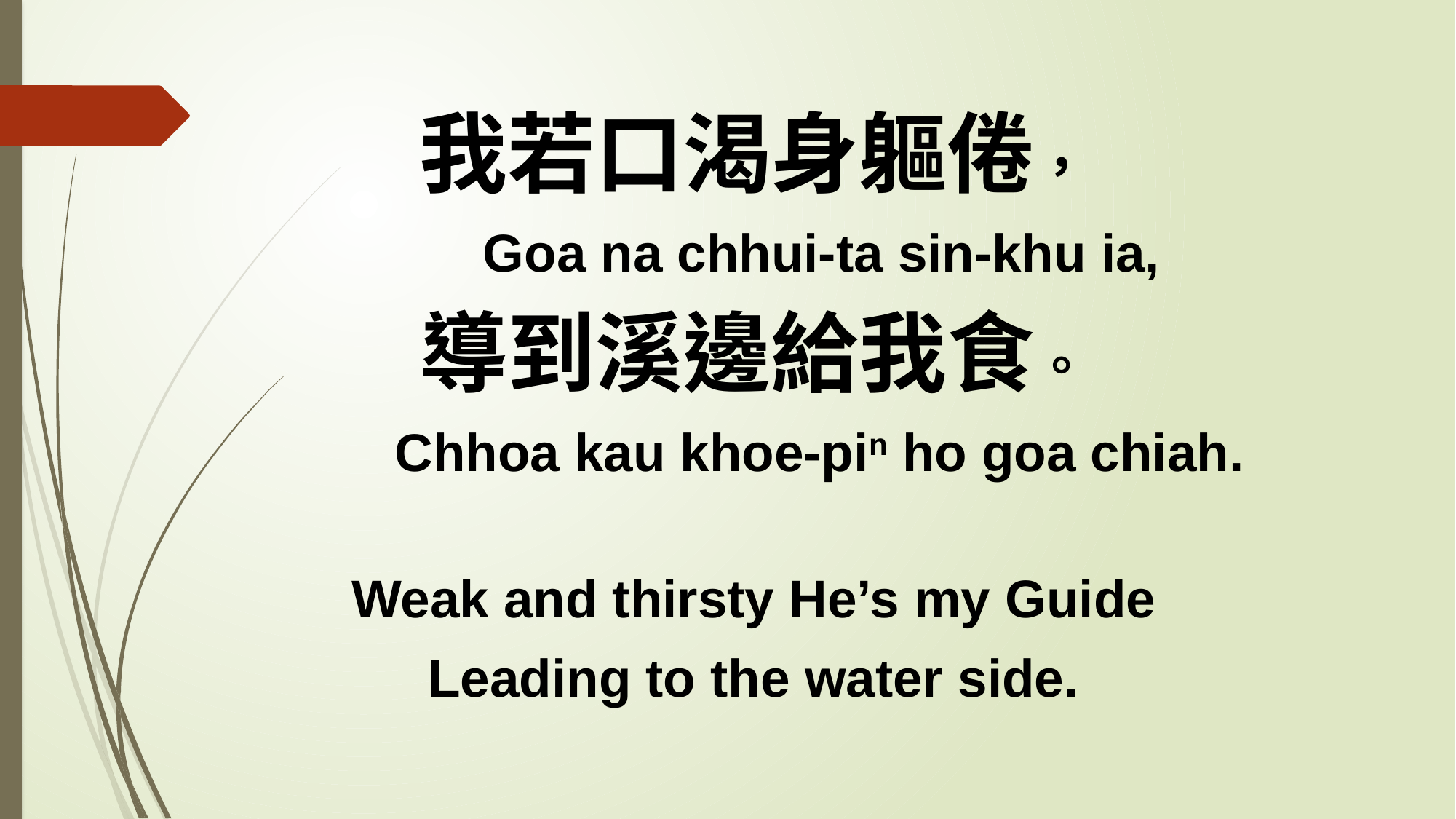

我若口渴身軀倦，
                 Goa na chhui-ta sin-khu ia,
導到溪邊給我食。
           Chhoa kau khoe-pin ho goa chiah.

Weak and thirsty He’s my Guide
Leading to the water side.